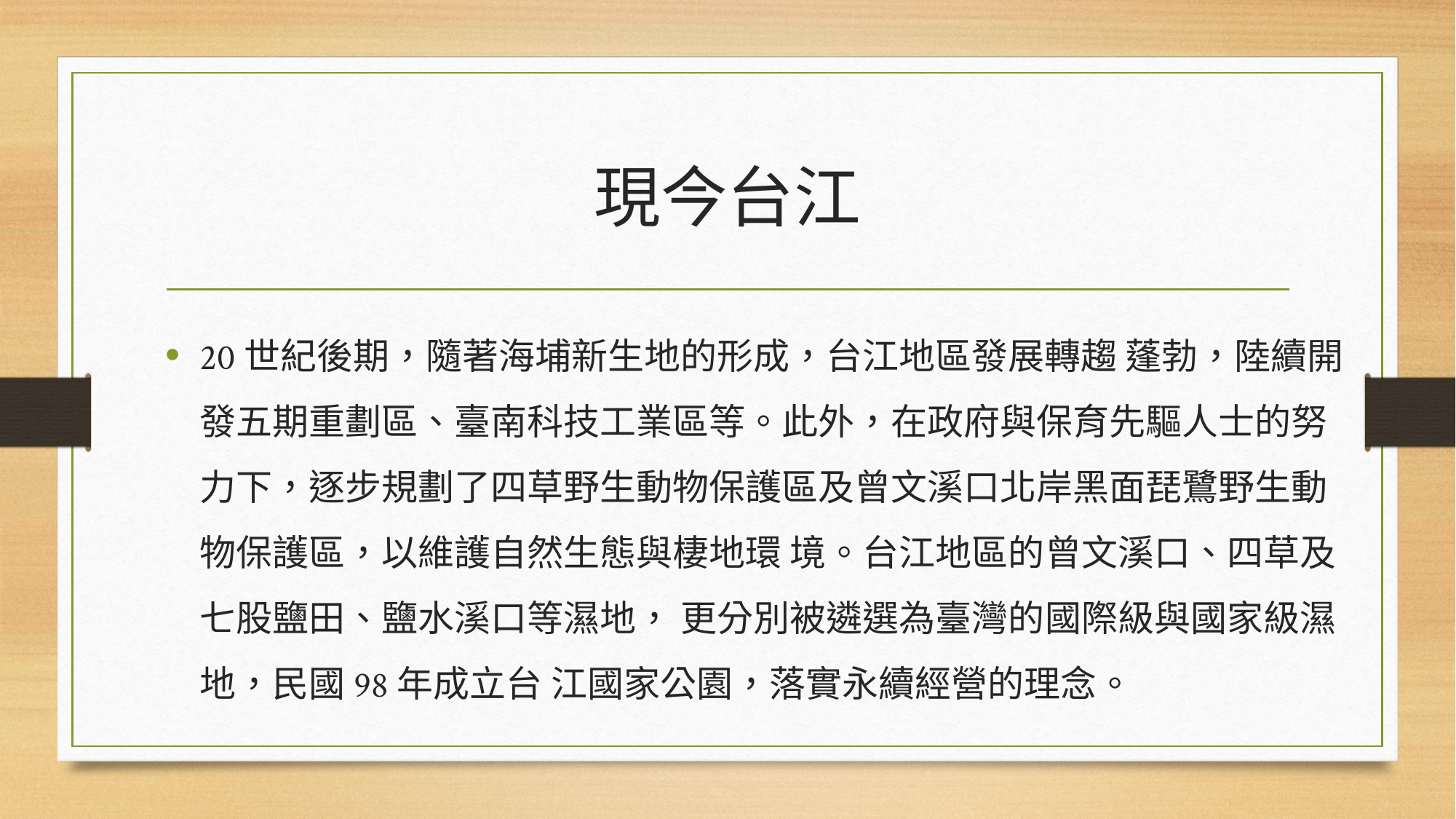

# 現今台江
20世紀後期，隨著海埔新生地的形成，台江地區發展轉趨 蓬勃，陸續開發五期重劃區、臺南科技工業區等。此外，在政府與保育先驅人士的努力下，逐步規劃了四草野生動物保護區及曾文溪口北岸黑面琵鷺野生動物保護區，以維護自然生態與棲地環 境。台江地區的曾文溪口、四草及七股鹽田、鹽水溪口等濕地， 更分別被遴選為臺灣的國際級與國家級濕地，民國98年成立台 江國家公園，落實永續經營的理念。